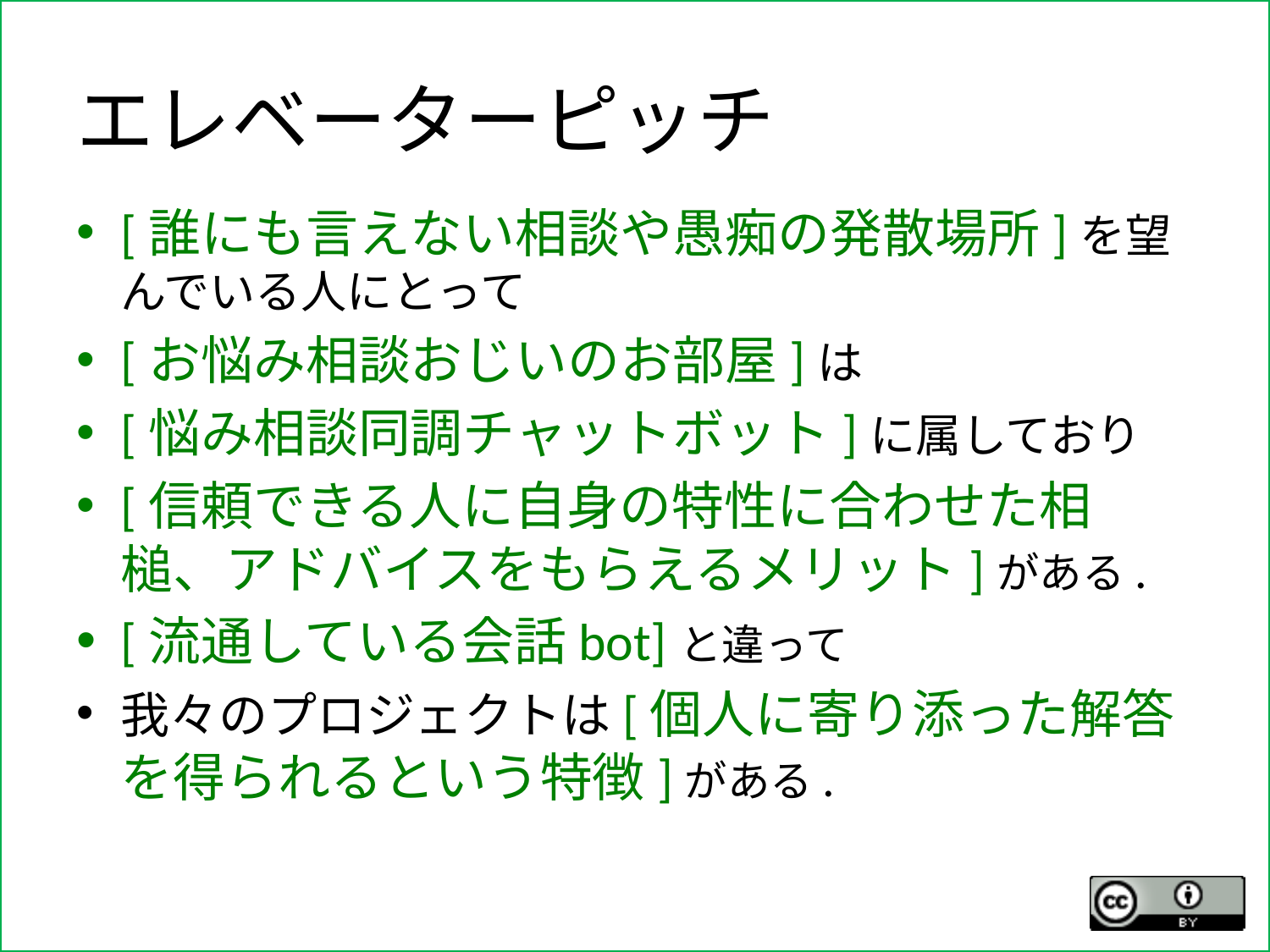

# エレベーターピッチ
[誰にも言えない相談や愚痴の発散場所]を望んでいる人にとって
[お悩み相談おじいのお部屋]は
[悩み相談同調チャットボット]に属しており
[信頼できる人に自身の特性に合わせた相槌、アドバイスをもらえるメリット]がある.
[流通している会話bot]と違って
我々のプロジェクトは[個人に寄り添った解答を得られるという特徴]がある.